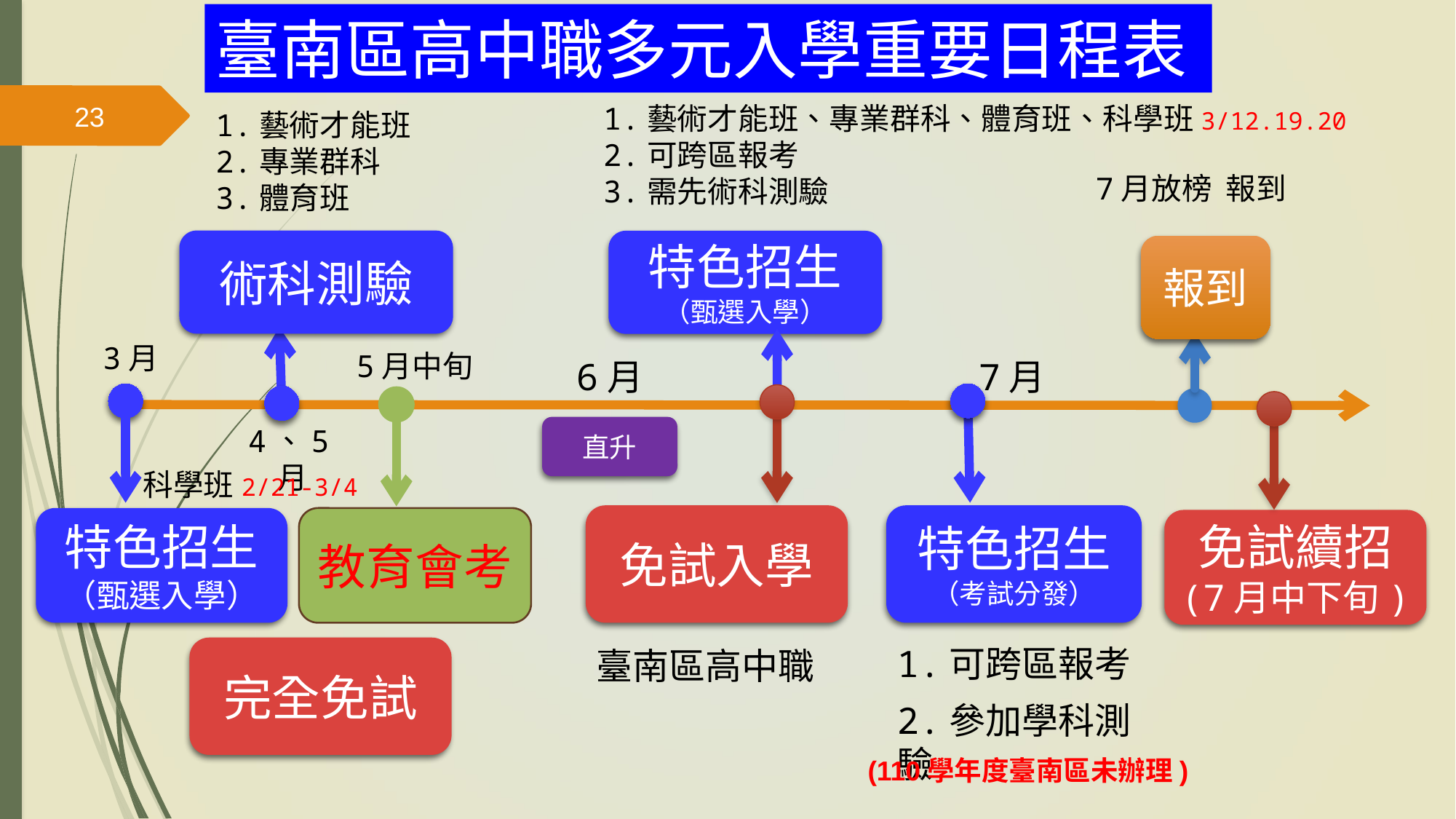

臺南區高中職多元入學重要日程表
1.藝術才能班、專業群科、體育班、科學班3/12.19.20
2.可跨區報考
3.需先術科測驗
23
1.藝術才能班
2.專業群科
3.體育班
7月放榜  報到
術科測驗
特色招生
（甄選入學）
報到
3月
5月中旬
7月
6月

4、5月
直升
 科學班2/21-3/4
免試入學
特色招生
（考試分發）
特色招生
（甄選入學）
教育會考
免試續招
(7月中下旬)
1.可跨區報考
完全免試
  臺南區高中職
2.參加學科測驗
(110學年度臺南區未辦理)